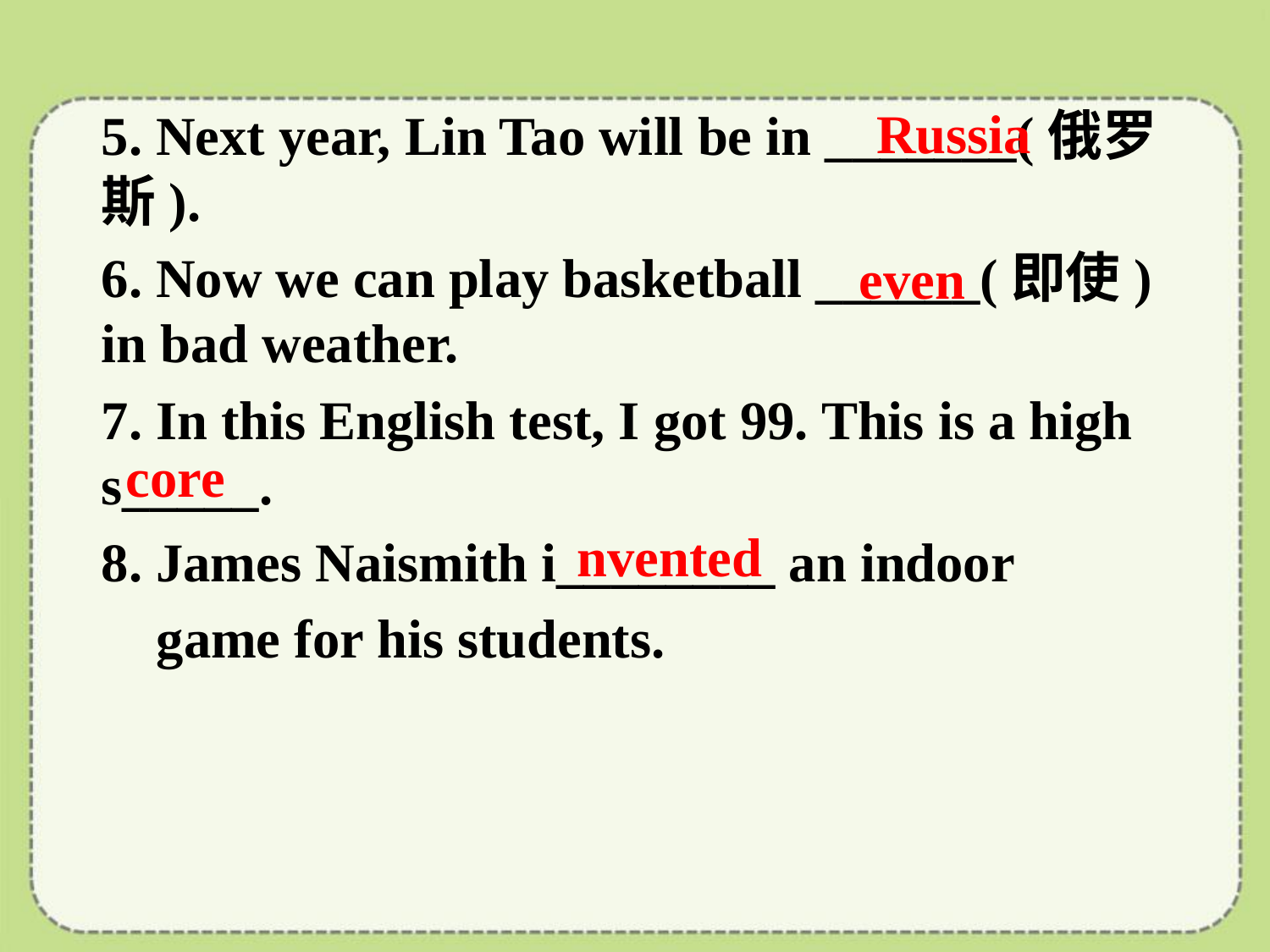

5. Next year, Lin Tao will be in _______(俄罗斯).
6. Now we can play basketball ______(即使) in bad weather.
7. In this English test, I got 99. This is a high s_____.
8. James Naismith i________ an indoor
    game for his students.
Russia
even
core
nvented